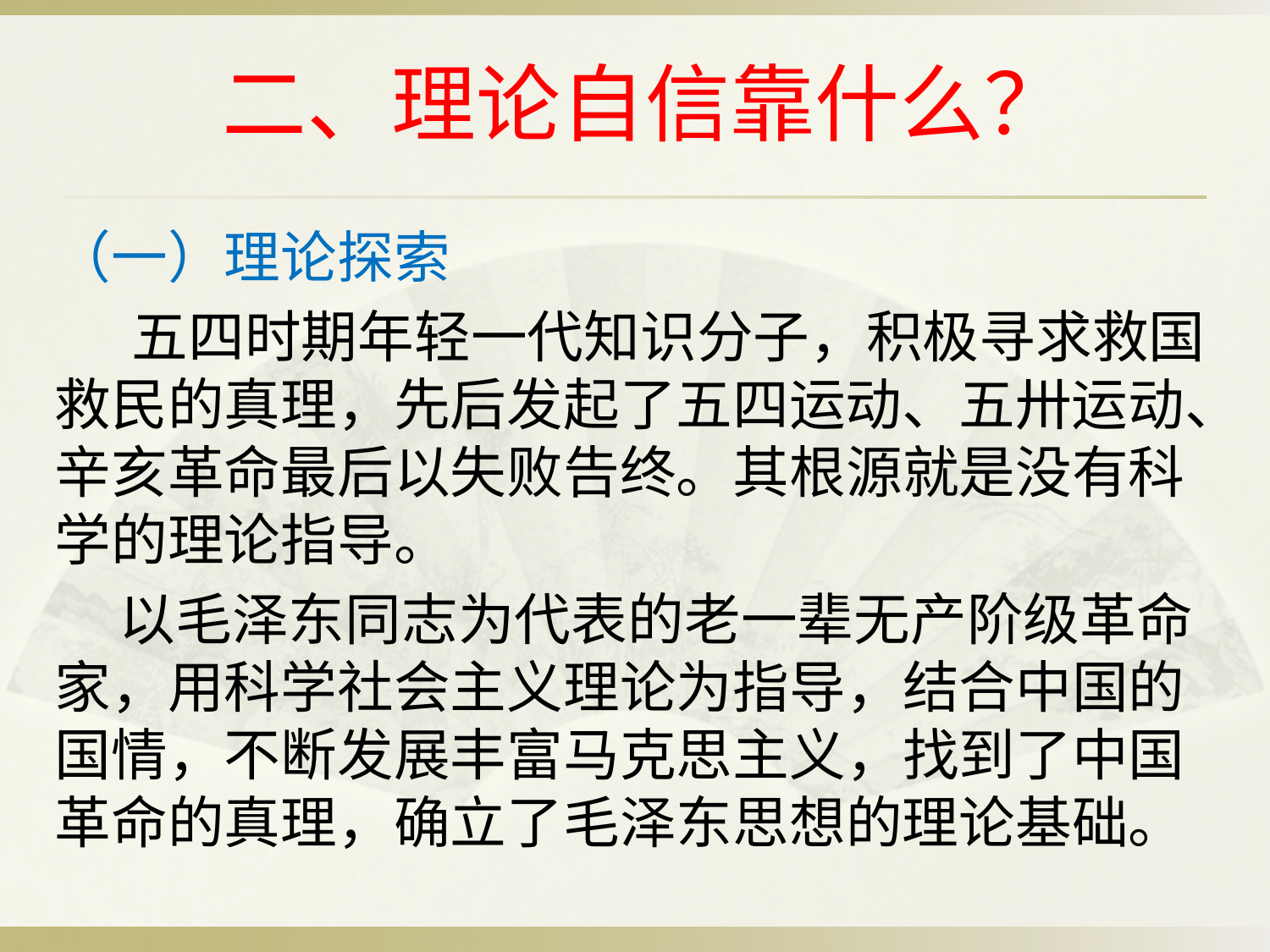

# 二、理论自信靠什么？
（一）理论探索
     五四时期年轻一代知识分子，积极寻求救国救民的真理，先后发起了五四运动、五卅运动、辛亥革命最后以失败告终。其根源就是没有科学的理论指导。
    以毛泽东同志为代表的老一辈无产阶级革命家，用科学社会主义理论为指导，结合中国的国情，不断发展丰富马克思主义，找到了中国革命的真理，确立了毛泽东思想的理论基础。